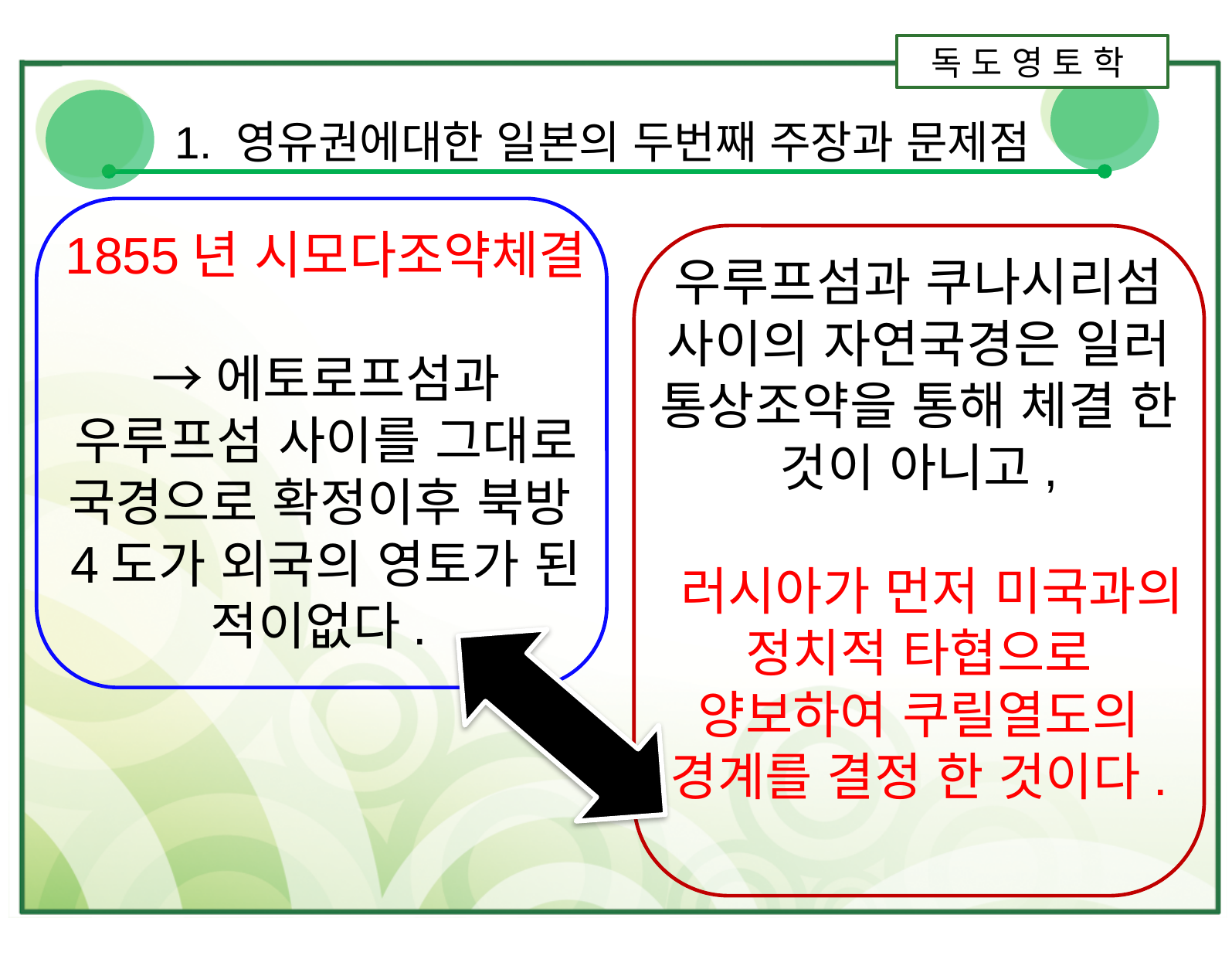

독 도 영 토 학

1. 영유권에대한 일본의 두번째 주장과 문제점

1855년 시모다조약체결

→에토로프섬과 우루프섬 사이를 그대로 국경으로 확정이후 북방4도가 외국의 영토가 된 적이없다.

우루프섬과 쿠나시리섬 사이의 자연국경은 일러 통상조약을 통해 체결 한 것이 아니고,

 러시아가 먼저 미국과의 정치적 타협으로 양보하여 쿠릴열도의 경계를 결정 한 것이다.